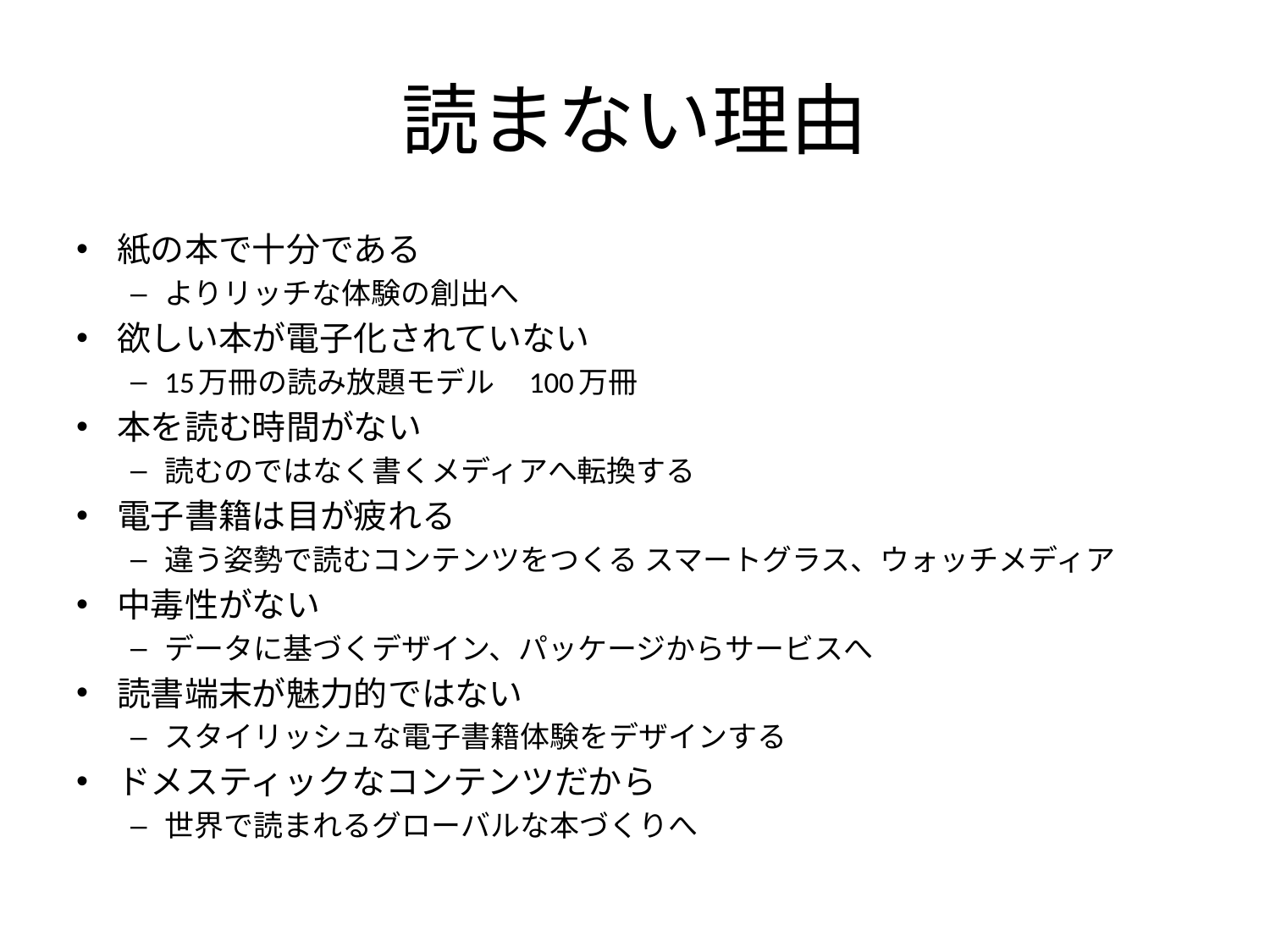

# 読まない理由
紙の本で十分である
よりリッチな体験の創出へ
欲しい本が電子化されていない
15万冊の読み放題モデル　100万冊
本を読む時間がない
読むのではなく書くメディアへ転換する
電子書籍は目が疲れる
違う姿勢で読むコンテンツをつくる スマートグラス、ウォッチメディア
中毒性がない
データに基づくデザイン、パッケージからサービスへ
読書端末が魅力的ではない
スタイリッシュな電子書籍体験をデザインする
ドメスティックなコンテンツだから
世界で読まれるグローバルな本づくりへ